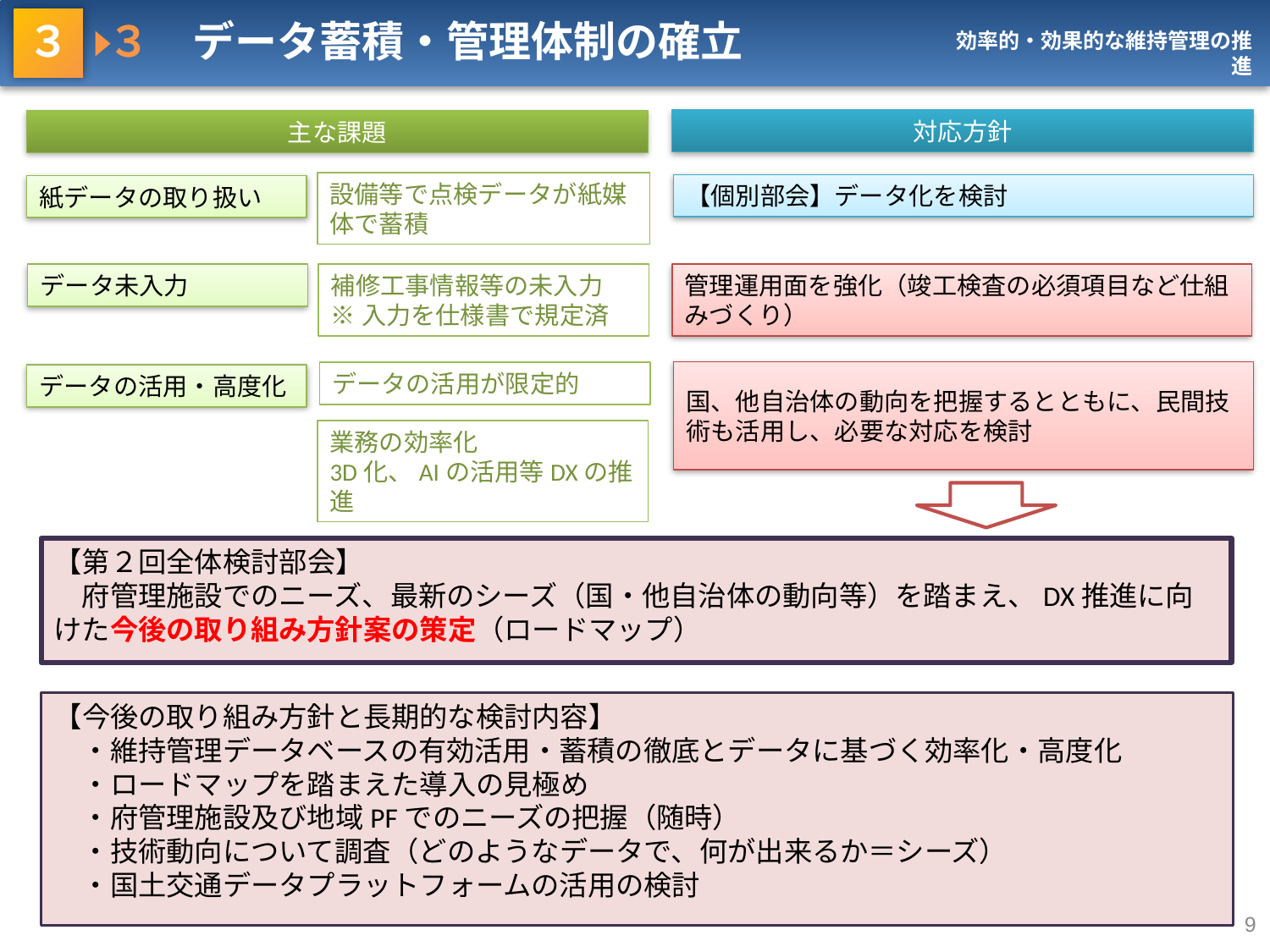

３    ３　データ蓄積・管理体制の確立
効率的・効果的な維持管理の推進

対応方針
主な課題
設備等で点検データが紙媒体で蓄積
【個別部会】データ化を検討
紙データの取り扱い
データ未入力
補修工事情報等の未入力
※入力を仕様書で規定済
管理運用面を強化（竣工検査の必須項目など仕組みづくり）
国、他自治体の動向を把握するとともに、民間技術も活用し、必要な対応を検討
データの活用が限定的
データの活用・高度化
業務の効率化
3D化、AIの活用等DXの推進

【第２回全体検討部会】
　府管理施設でのニーズ、最新のシーズ（国・他自治体の動向等）を踏まえ、DX推進に向けた今後の取り組み方針案の策定（ロードマップ）
【今後の取り組み方針と長期的な検討内容】
　・維持管理データベースの有効活用・蓄積の徹底とデータに基づく効率化・高度化
　・ロードマップを踏まえた導入の見極め
　・府管理施設及び地域PFでのニーズの把握（随時）
　・技術動向について調査（どのようなデータで、何が出来るか＝シーズ）
　・国土交通データプラットフォームの活用の検討
9